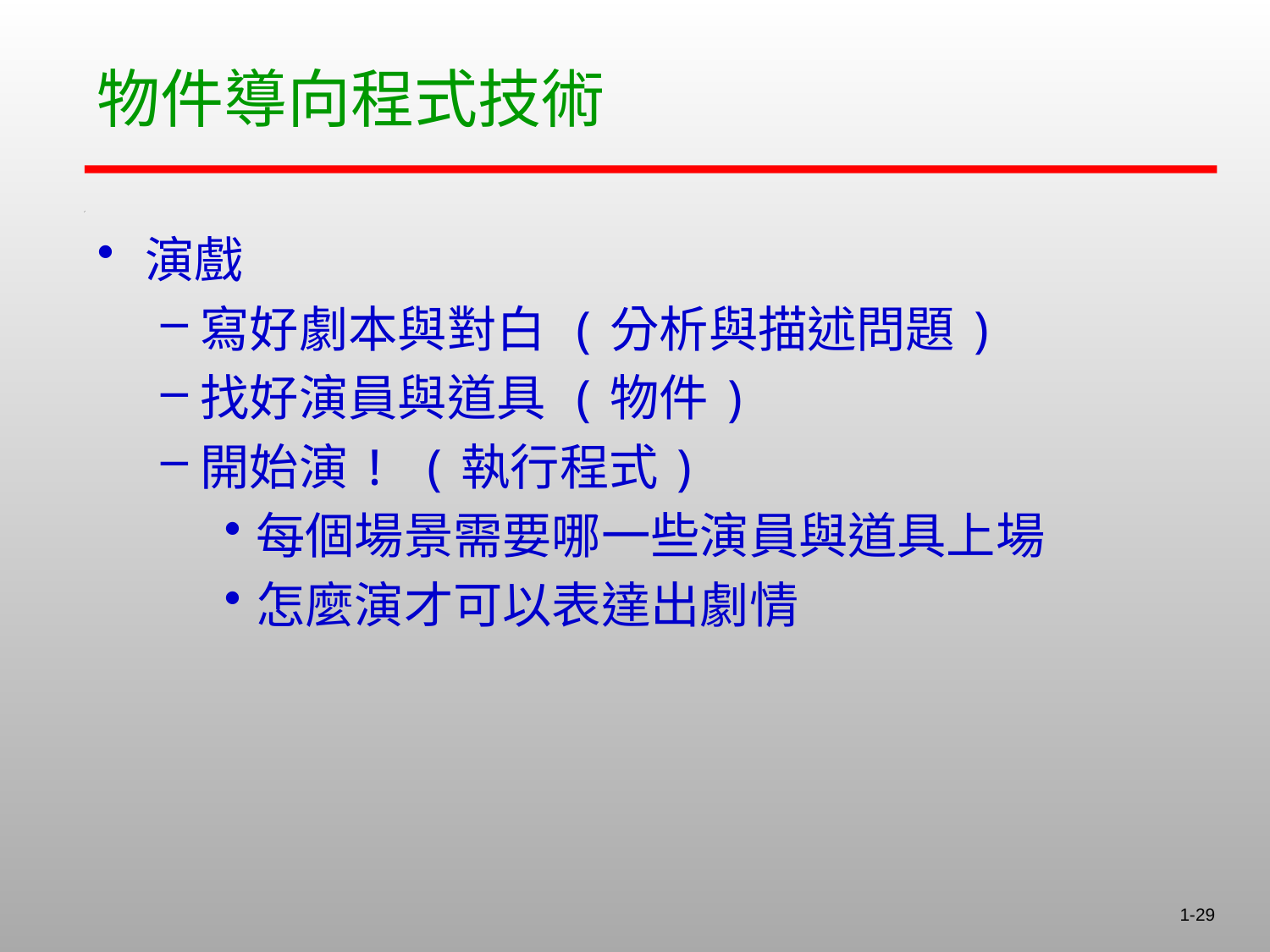

# 物件導向程式技術
演戲
寫好劇本與對白 (分析與描述問題)
找好演員與道具 (物件)
開始演! (執行程式)
每個場景需要哪一些演員與道具上場
怎麼演才可以表達出劇情
1-29